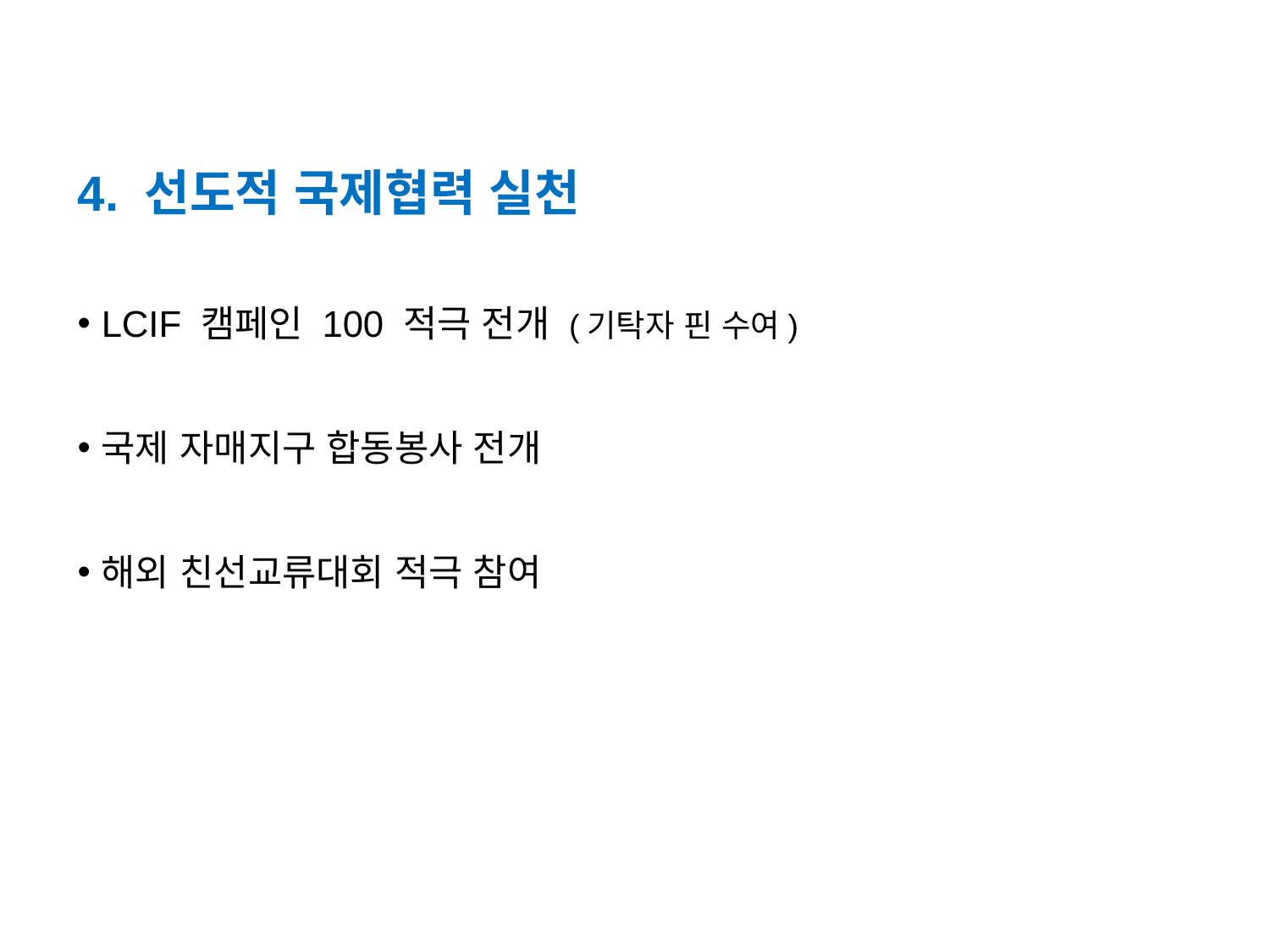

4. 선도적 국제협력 실천
LCIF 캠페인 100 적극 전개 (기탁자 핀 수여)
국제 자매지구 합동봉사 전개
해외 친선교류대회 적극 참여